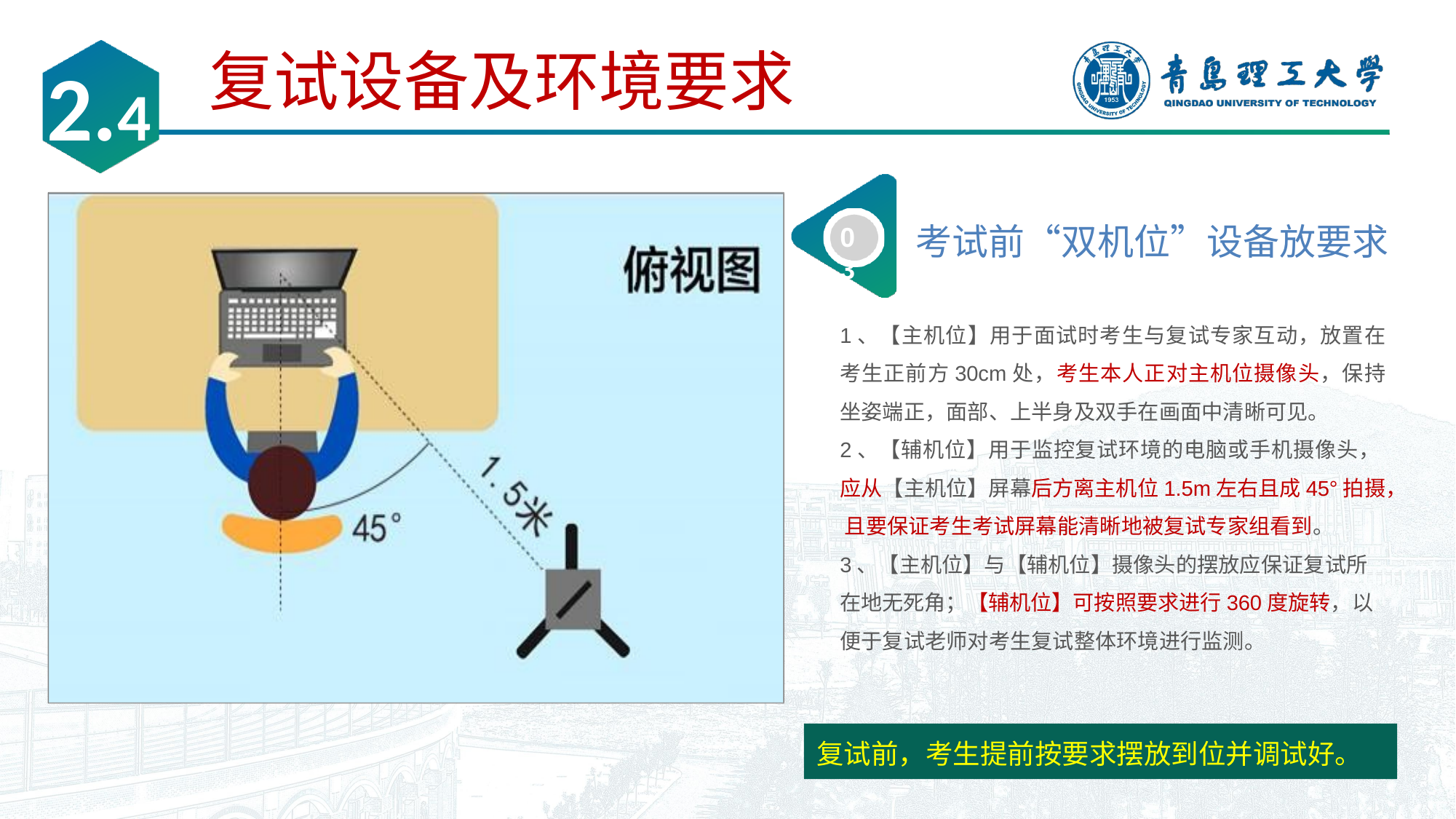

# 复试设备及环境要求
2.4

考试前“双机位”设备放要求
03
1、【主机位】用于面试时考生与复试专家互动，放置在考生正前方30cm处，考生本人正对主机位摄像头，保持坐姿端正，面部、上半身及双手在画面中清晰可见。
2、【辅机位】用于监控复试环境的电脑或手机摄像头，  应从【主机位】屏幕后方离主机位1.5m左右且成45°拍摄， 且要保证考生考试屏幕能清晰地被复试专家组看到。
3、【主机位】与【辅机位】摄像头的摆放应保证复试所在地无死角；【辅机位】可按照要求进行360度旋转，以便于复试老师对考生复试整体环境进行监测。

复试前，考生提前按要求摆放到位并调试好。